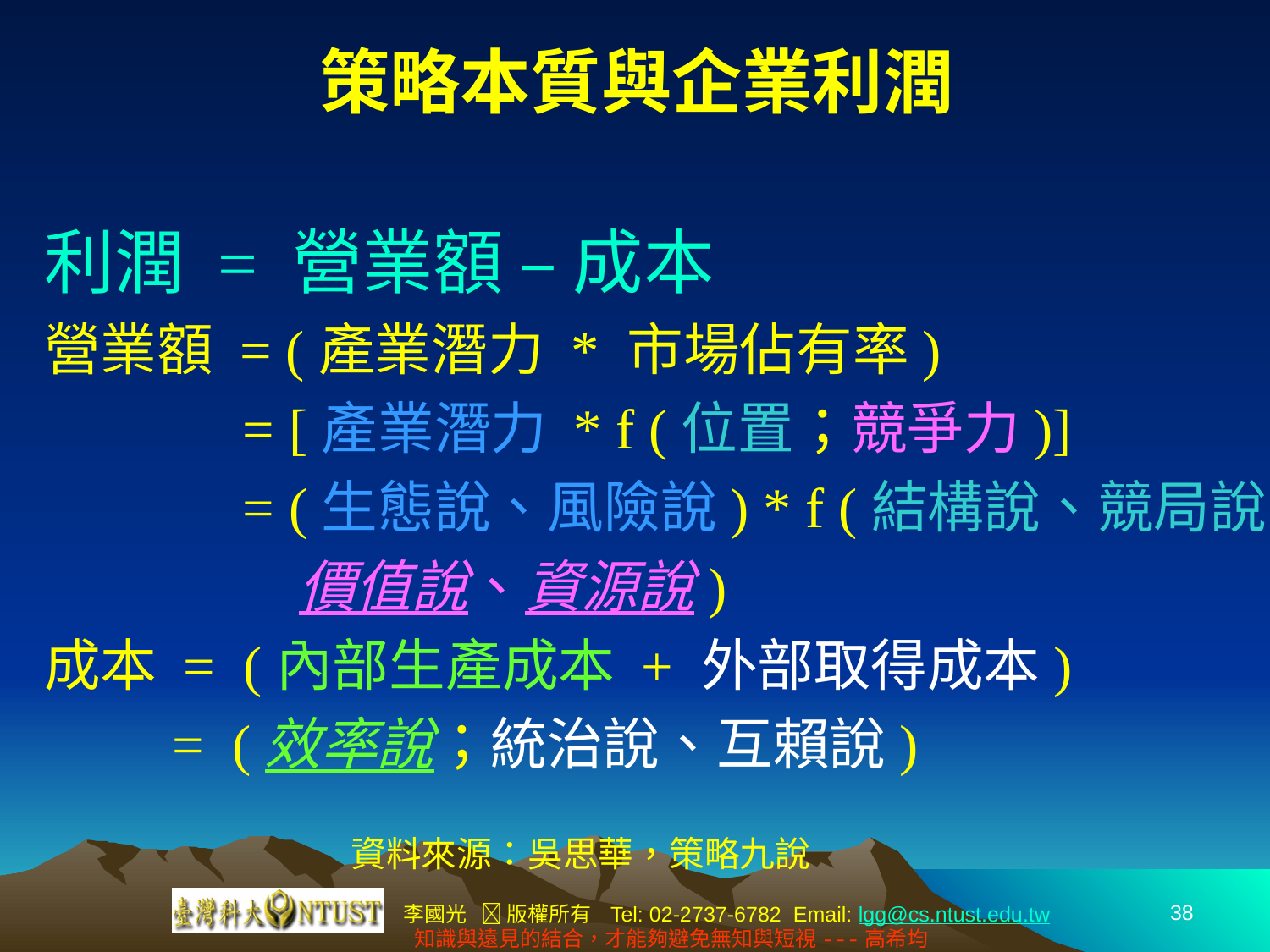

# 策略本質與企業利潤
利潤 = 營業額 – 成本
營業額 = (產業潛力 * 市場佔有率)
              = [產業潛力 * f (位置；競爭力)]
              = (生態說、風險說) * f (結構說、競局說；
                   價值說、資源說)
成本 =  (內部生產成本 + 外部取得成本)
         =  (效率說；統治說、互賴說)
資料來源：吳思華，策略九說
38